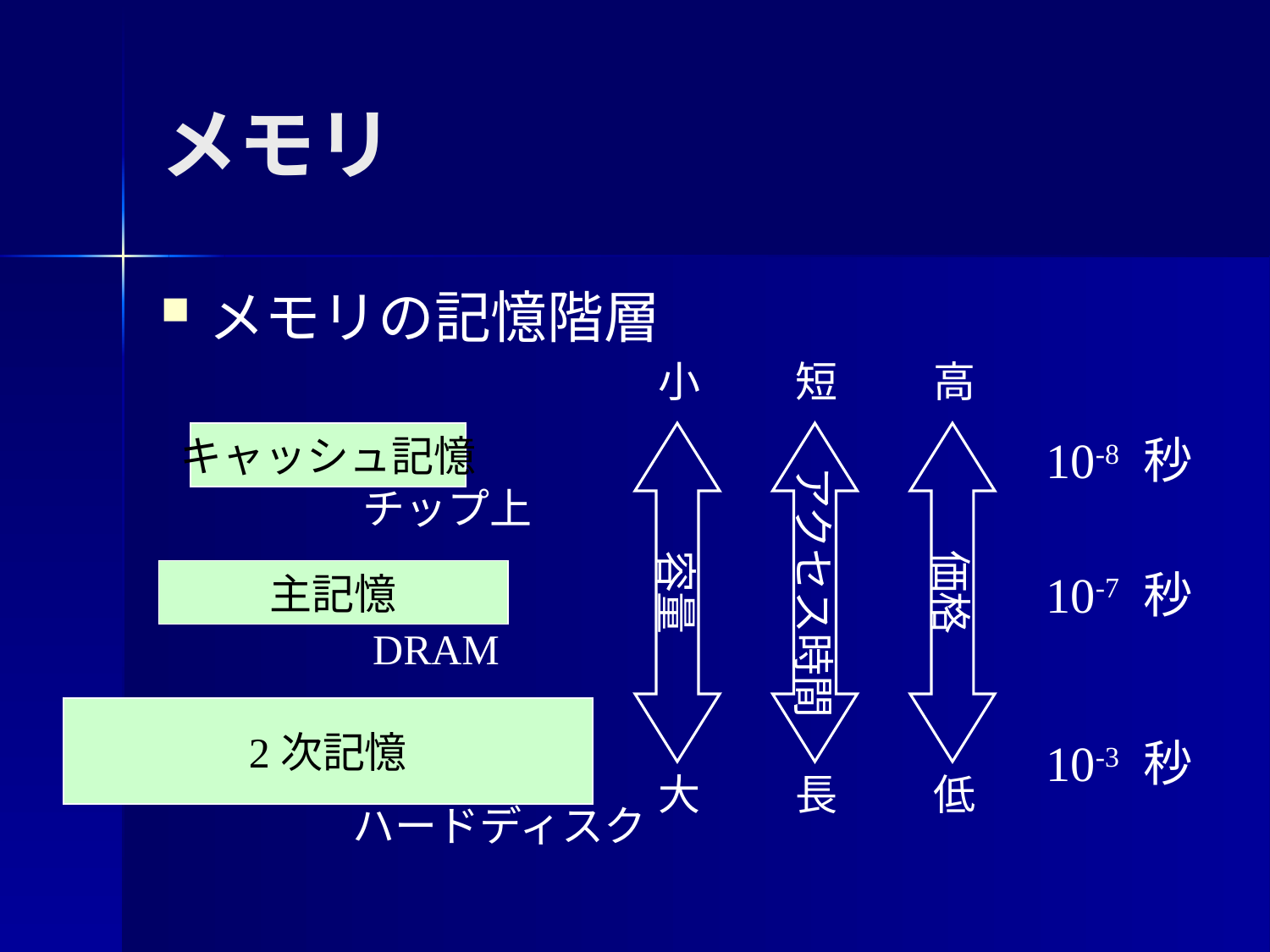

メモリ
メモリの記憶階層
小
容量
大
短
アクセス時間
長
高
価格
低
キャッシュ記憶
10-8 秒
10-7 秒
10-3 秒
チップ上
主記憶
DRAM
2次記憶
ハードディスク